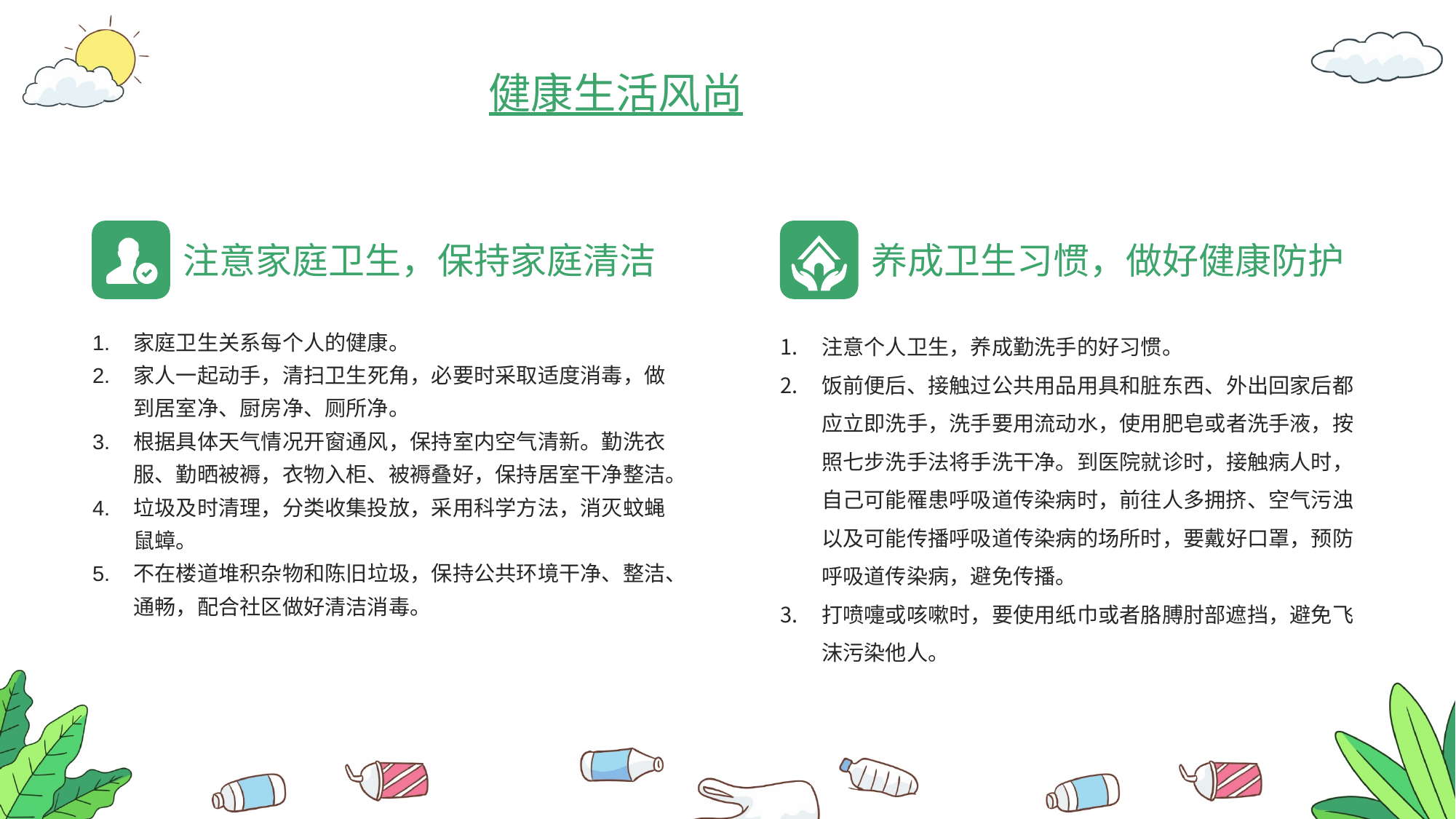

健康生活风尚

注意家庭卫生，保持家庭清洁
养成卫生习惯，做好健康防护
家庭卫生关系每个人的健康。
家人一起动手，清扫卫生死角，必要时采取适度消毒，做到居室净、厨房净、厕所净。
根据具体天气情况开窗通风，保持室内空气清新。勤洗衣服、勤晒被褥，衣物入柜、被褥叠好，保持居室干净整洁。
垃圾及时清理，分类收集投放，采用科学方法，消灭蚊蝇鼠蟑。
不在楼道堆积杂物和陈旧垃圾，保持公共环境干净、整洁、通畅，配合社区做好清洁消毒。
注意个人卫生，养成勤洗手的好习惯。
饭前便后、接触过公共用品用具和脏东西、外出回家后都应立即洗手，洗手要用流动水，使用肥皂或者洗手液，按照七步洗手法将手洗干净。到医院就诊时，接触病人时，自己可能罹患呼吸道传染病时，前往人多拥挤、空气污浊以及可能传播呼吸道传染病的场所时，要戴好口罩，预防呼吸道传染病，避免传播。
打喷嚏或咳嗽时，要使用纸巾或者胳膊肘部遮挡，避免飞沫污染他人。